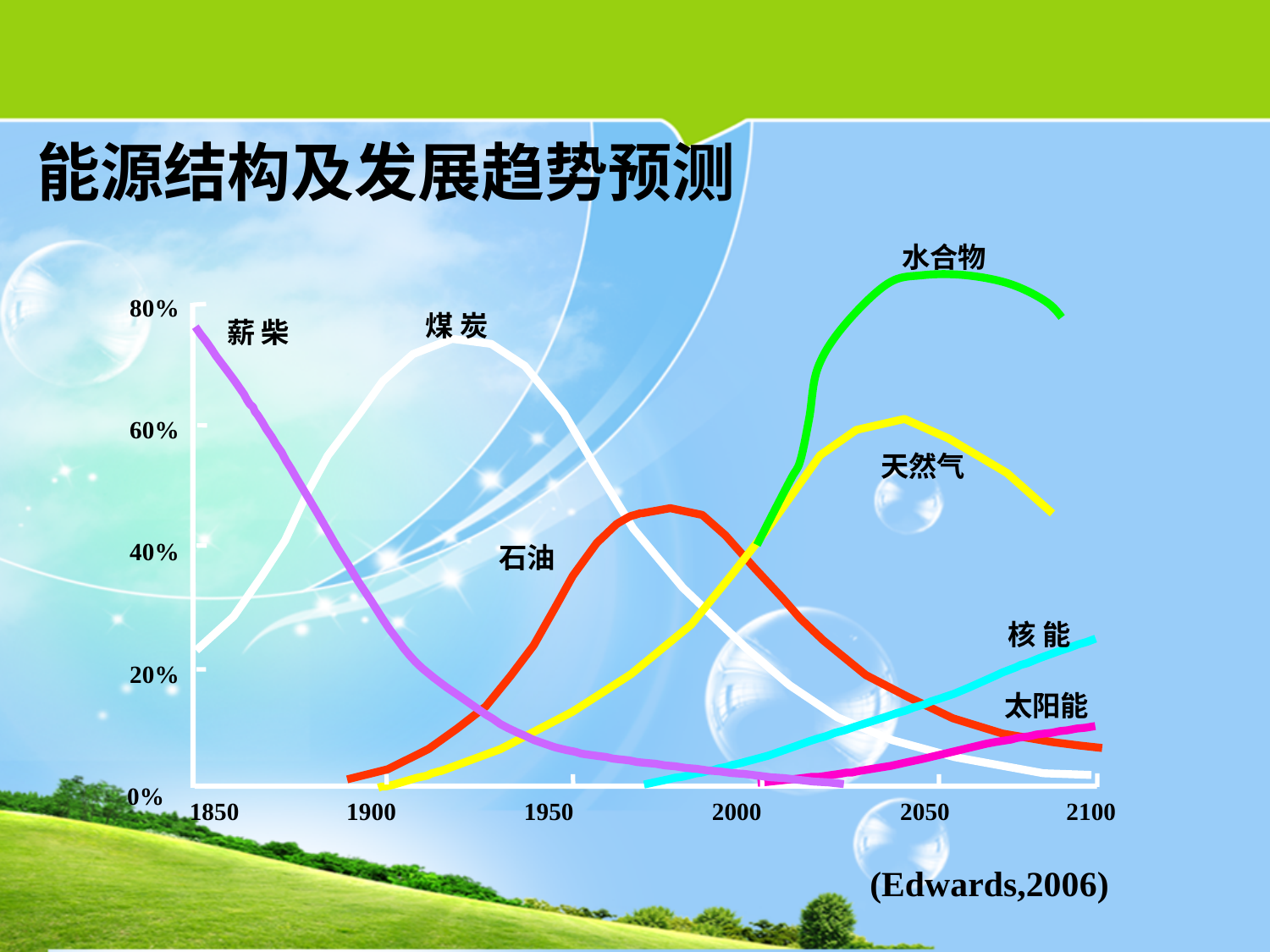

能源结构及发展趋势预测
水合物

80%

  煤 炭
  薪 柴

60%

 天然气

40%
 石油

  核 能

20%

太阳能

0%

1850

1900

1950

2000

2050

2100
(Edwards,2006)